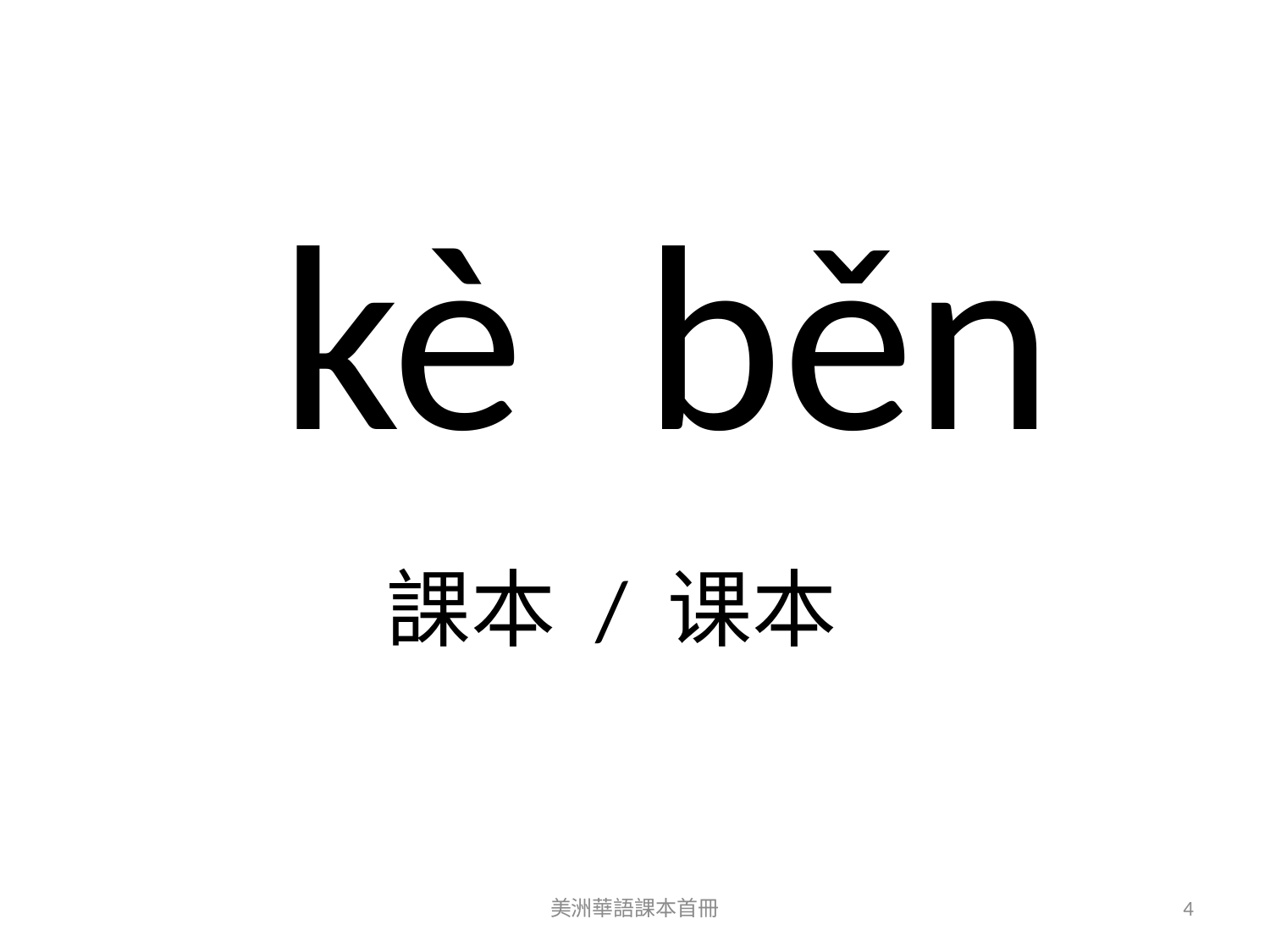

kè  běn
課本 / 课本
美洲華語課本首冊
4